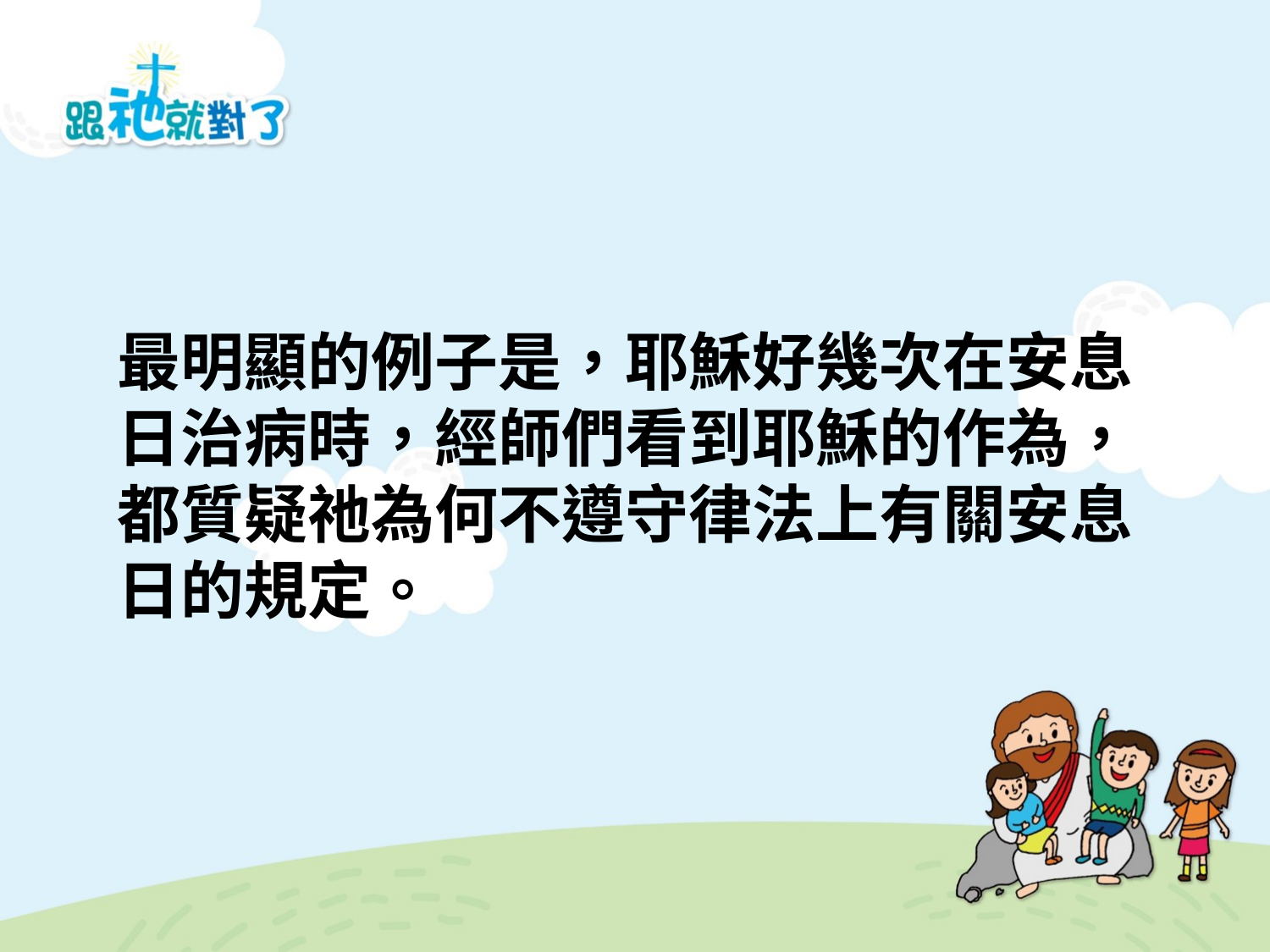

最明顯的例子是，耶穌好幾次在安息日治病時，經師們看到耶穌的作為，都質疑祂為何不遵守律法上有關安息日的規定。